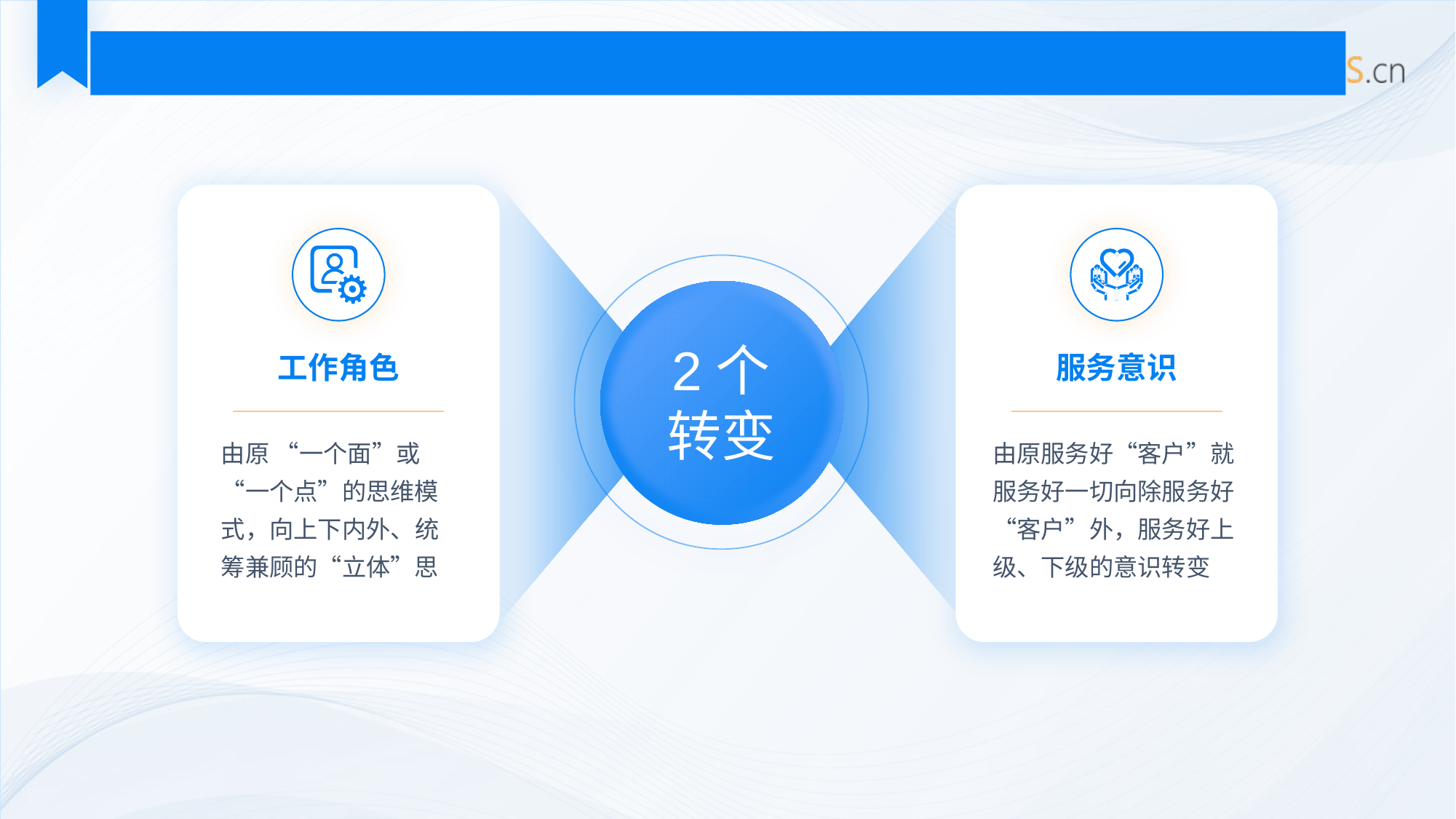

# 对竞聘岗位的认识

2个
转变
工作角色
服务意识
由原 “一个面”或“一个点”的思维模式，向上下内外、统筹兼顾的“立体”思
由原服务好“客户”就服务好一切向除服务好“客户”外，服务好上级、下级的意识转变
思维转变